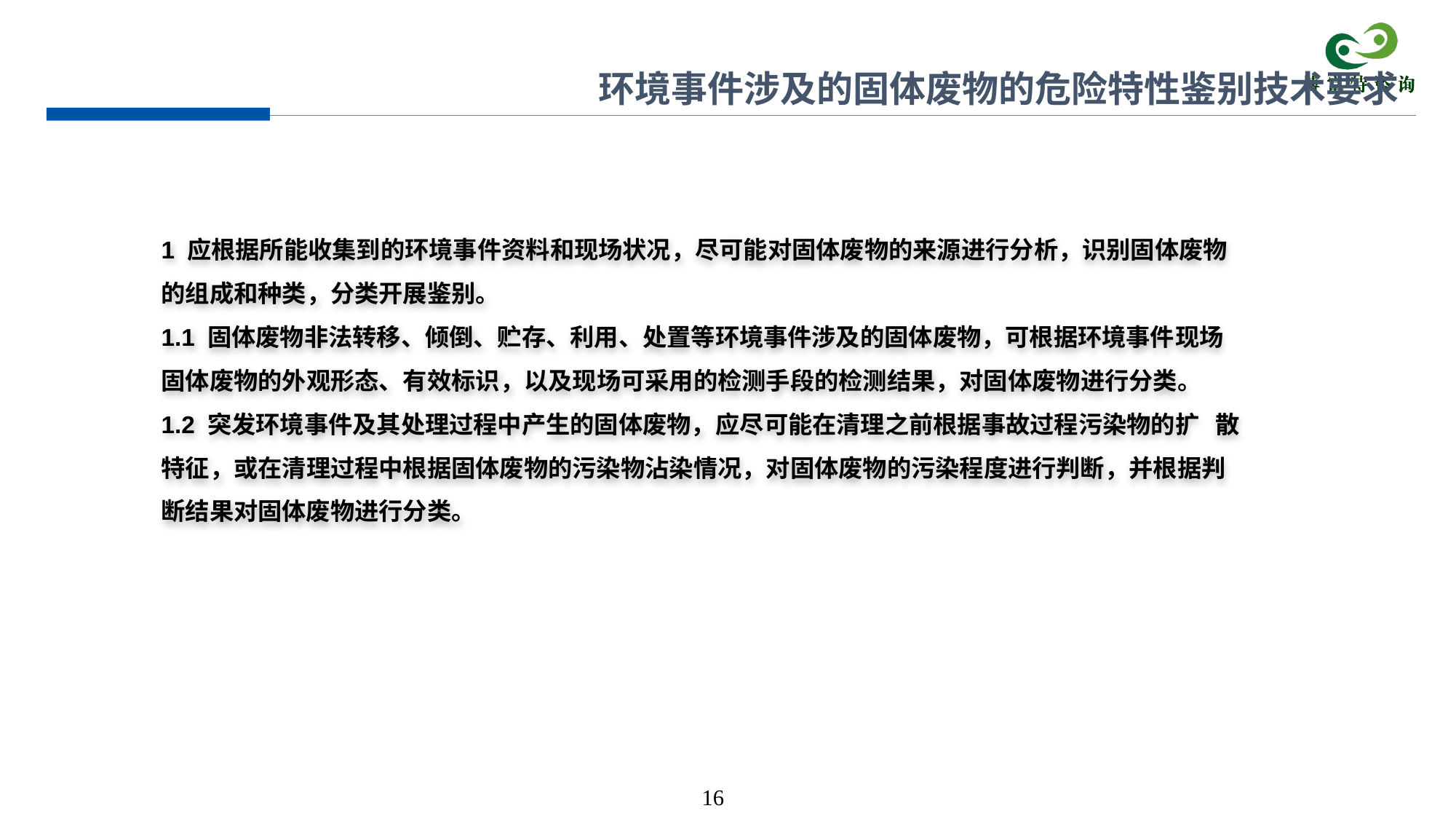

环境事件涉及的固体废物的危险特性鉴别技术要求
1 应根据所能收集到的环境事件资料和现场状况，尽可能对固体废物的来源进行分析，识别固体废物的组成和种类，分类开展鉴别。
1.1 固体废物非法转移、倾倒、贮存、利用、处置等环境事件涉及的固体废物，可根据环境事件现场固体废物的外观形态、有效标识，以及现场可采用的检测手段的检测结果，对固体废物进行分类。
1.2 突发环境事件及其处理过程中产生的固体废物，应尽可能在清理之前根据事故过程污染物的扩   散特征，或在清理过程中根据固体废物的污染物沾染情况，对固体废物的污染程度进行判断，并根据判断结果对固体废物进行分类。